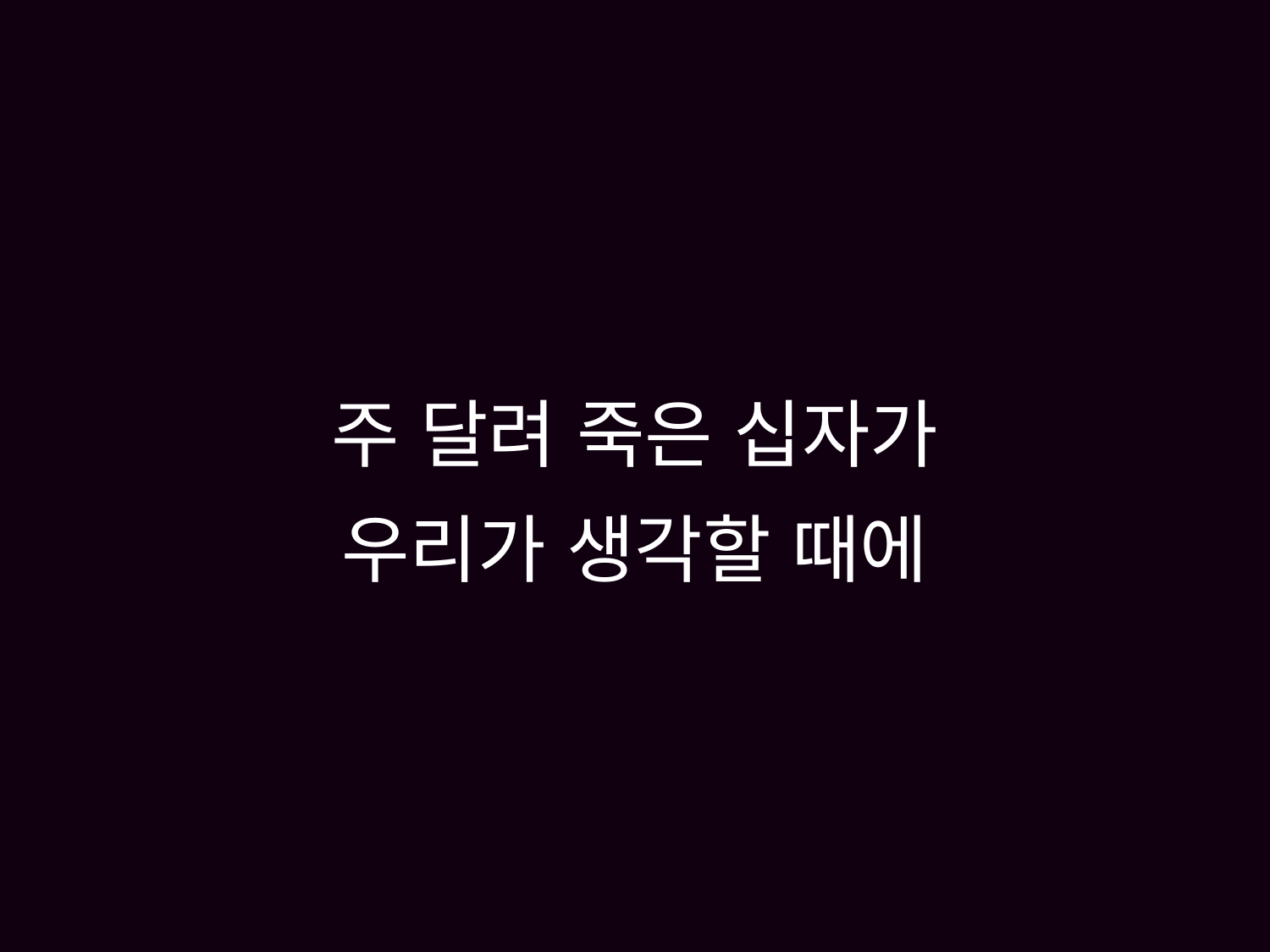

# 주 달려 죽은 십자가 우리가 생각할 때에